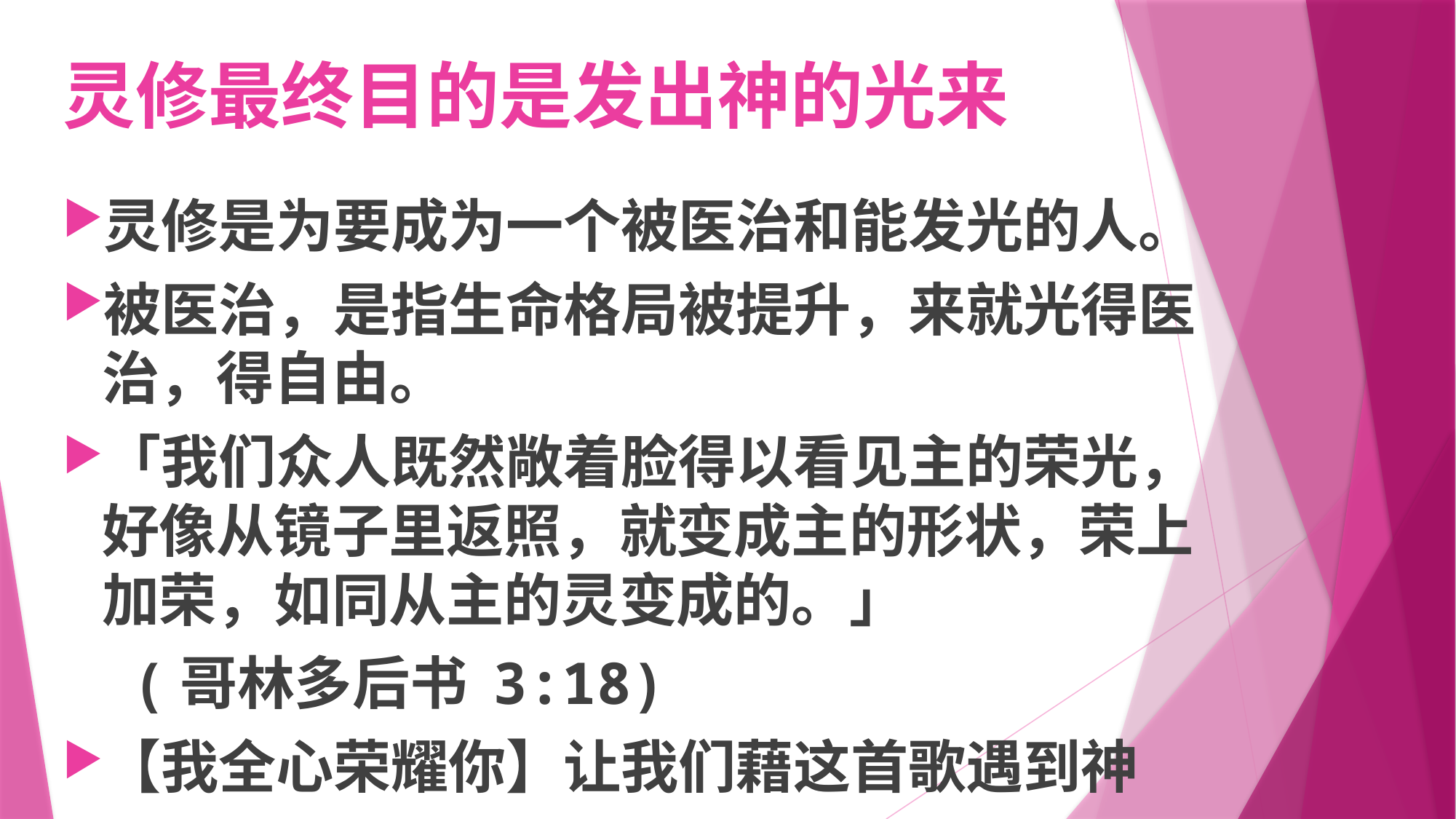

# 灵修最终目的是发出神的光来
灵修是为要成为一个被医治和能发光的人。
被医治，是指生命格局被提升，来就光得医治，得自由。
「我们众人既然敞着脸得以看见主的荣光，好像从镜子里返照，就变成主的形状，荣上加荣，如同从主的灵变成的。」
  (哥林多后书 3:18)
【我全心荣耀你】让我们藉这首歌遇到神